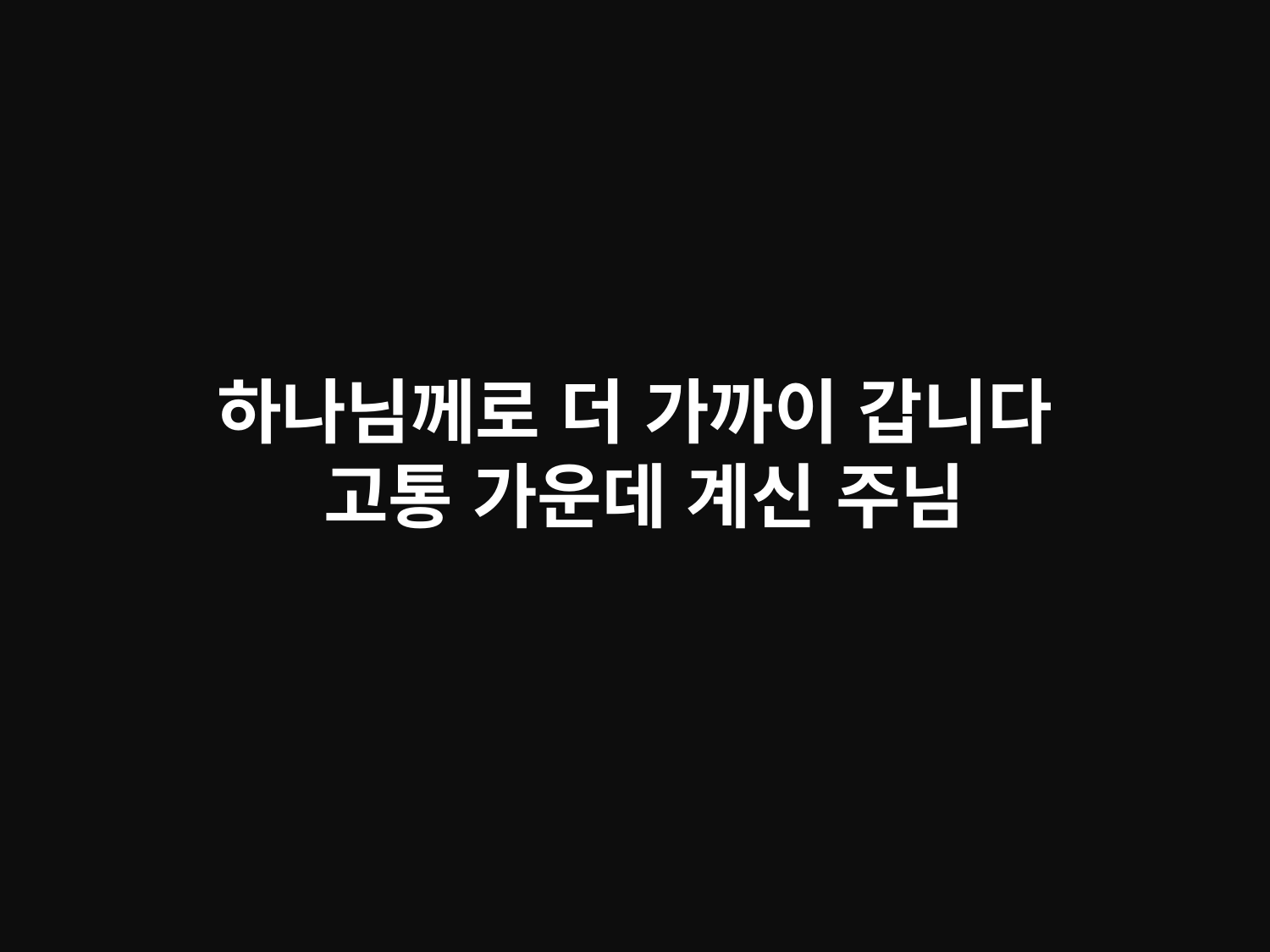

# 하나님께로 더 가까이 갑니다 고통 가운데 계신 주님